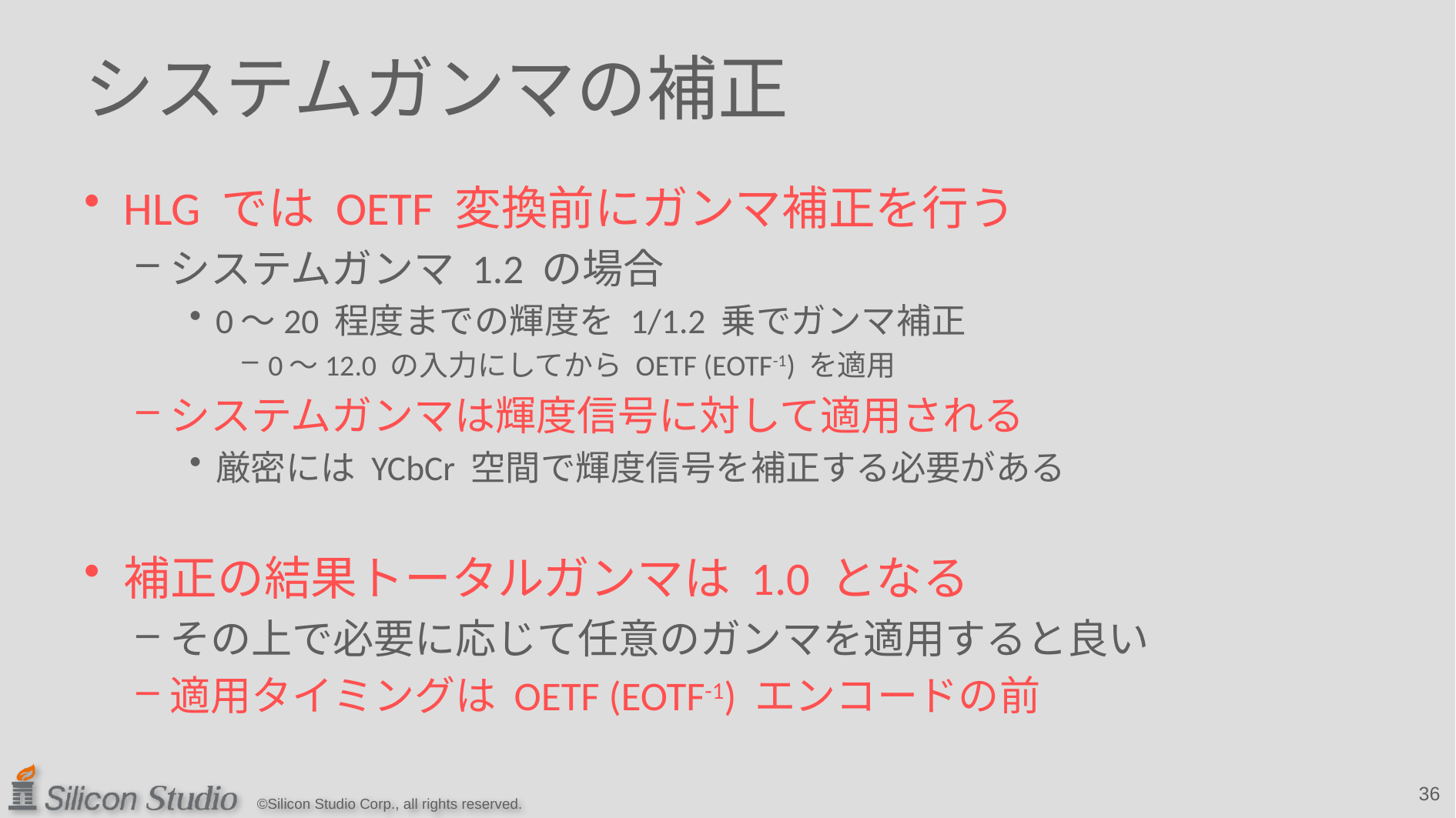

# システムガンマの補正
HLG では OETF 変換前にガンマ補正を行う
システムガンマ 1.2 の場合
0～20 程度までの輝度を 1/1.2 乗でガンマ補正
0～12.0 の入力にしてから OETF (EOTF-1) を適用
システムガンマは輝度信号に対して適用される
厳密には YCbCr 空間で輝度信号を補正する必要がある

補正の結果トータルガンマは 1.0 となる
その上で必要に応じて任意のガンマを適用すると良い
適用タイミングは OETF (EOTF-1) エンコードの前
36